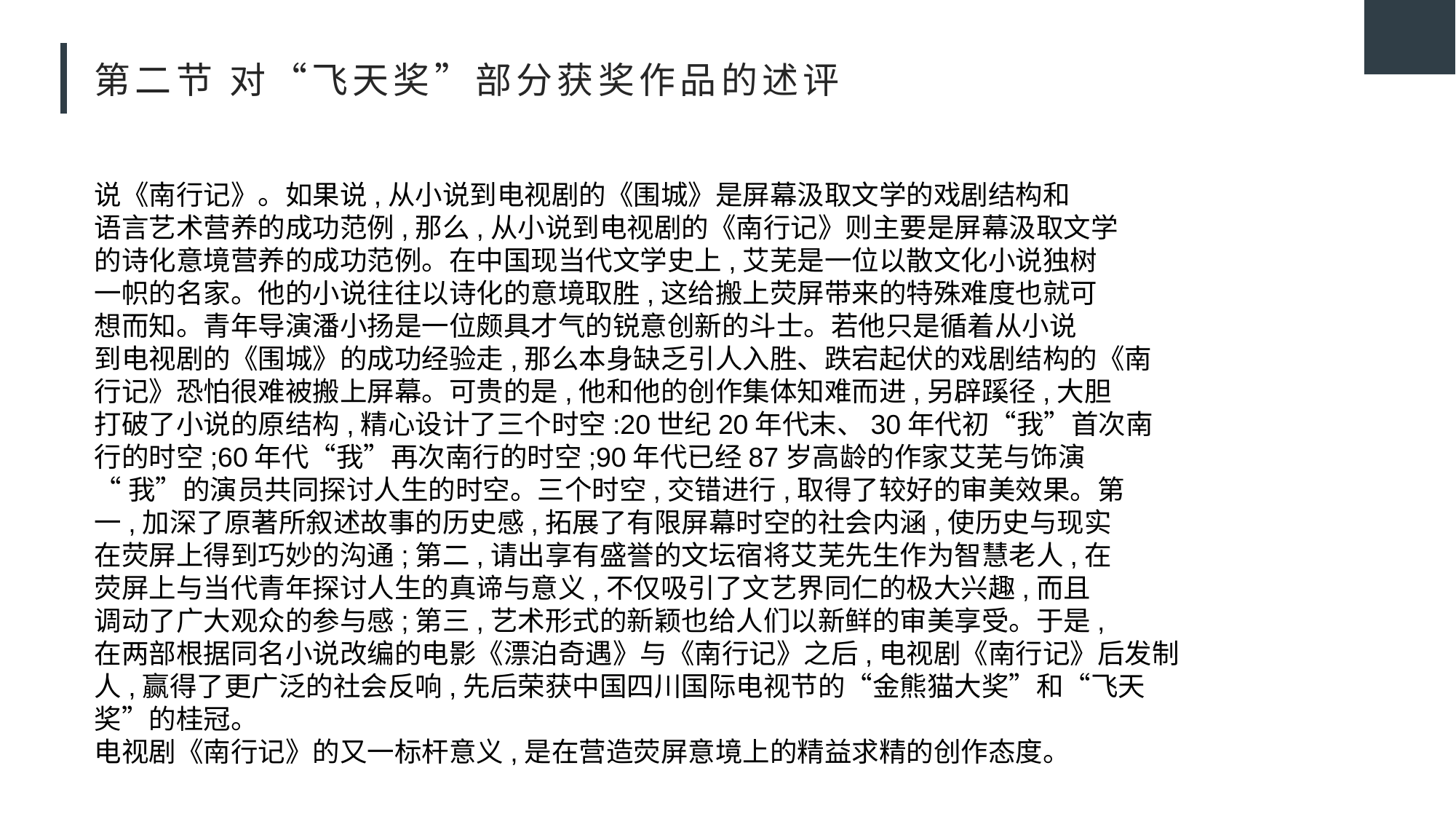

# 第二节 对“飞天奖”部分获奖作品的述评
说《南行记》。如果说,从小说到电视剧的《围城》是屏幕汲取文学的戏剧结构和
语言艺术营养的成功范例,那么,从小说到电视剧的《南行记》则主要是屏幕汲取文学
的诗化意境营养的成功范例。在中国现当代文学史上,艾芜是一位以散文化小说独树
一帜的名家。他的小说往往以诗化的意境取胜,这给搬上荧屏带来的特殊难度也就可
想而知。青年导演潘小扬是一位颇具才气的锐意创新的斗士。若他只是循着从小说
到电视剧的《围城》的成功经验走,那么本身缺乏引人入胜、跌宕起伏的戏剧结构的《南
行记》恐怕很难被搬上屏幕。可贵的是,他和他的创作集体知难而进,另辟蹊径,大胆
打破了小说的原结构,精心设计了三个时空:20世纪20年代末、30年代初“我”首次南
行的时空;60年代“我”再次南行的时空;90年代已经87岁高龄的作家艾芜与饰演
“我”的演员共同探讨人生的时空。三个时空,交错进行,取得了较好的审美效果。第
一,加深了原著所叙述故事的历史感,拓展了有限屏幕时空的社会内涵,使历史与现实
在荧屏上得到巧妙的沟通;第二,请出享有盛誉的文坛宿将艾芜先生作为智慧老人,在
荧屏上与当代青年探讨人生的真谛与意义,不仅吸引了文艺界同仁的极大兴趣,而且
调动了广大观众的参与感;第三,艺术形式的新颖也给人们以新鲜的审美享受。于是,
在两部根据同名小说改编的电影《漂泊奇遇》与《南行记》之后,电视剧《南行记》后发制
人,赢得了更广泛的社会反响,先后荣获中国四川国际电视节的“金熊猫大奖”和“飞天
奖”的桂冠。
电视剧《南行记》的又一标杆意义,是在营造荧屏意境上的精益求精的创作态度。